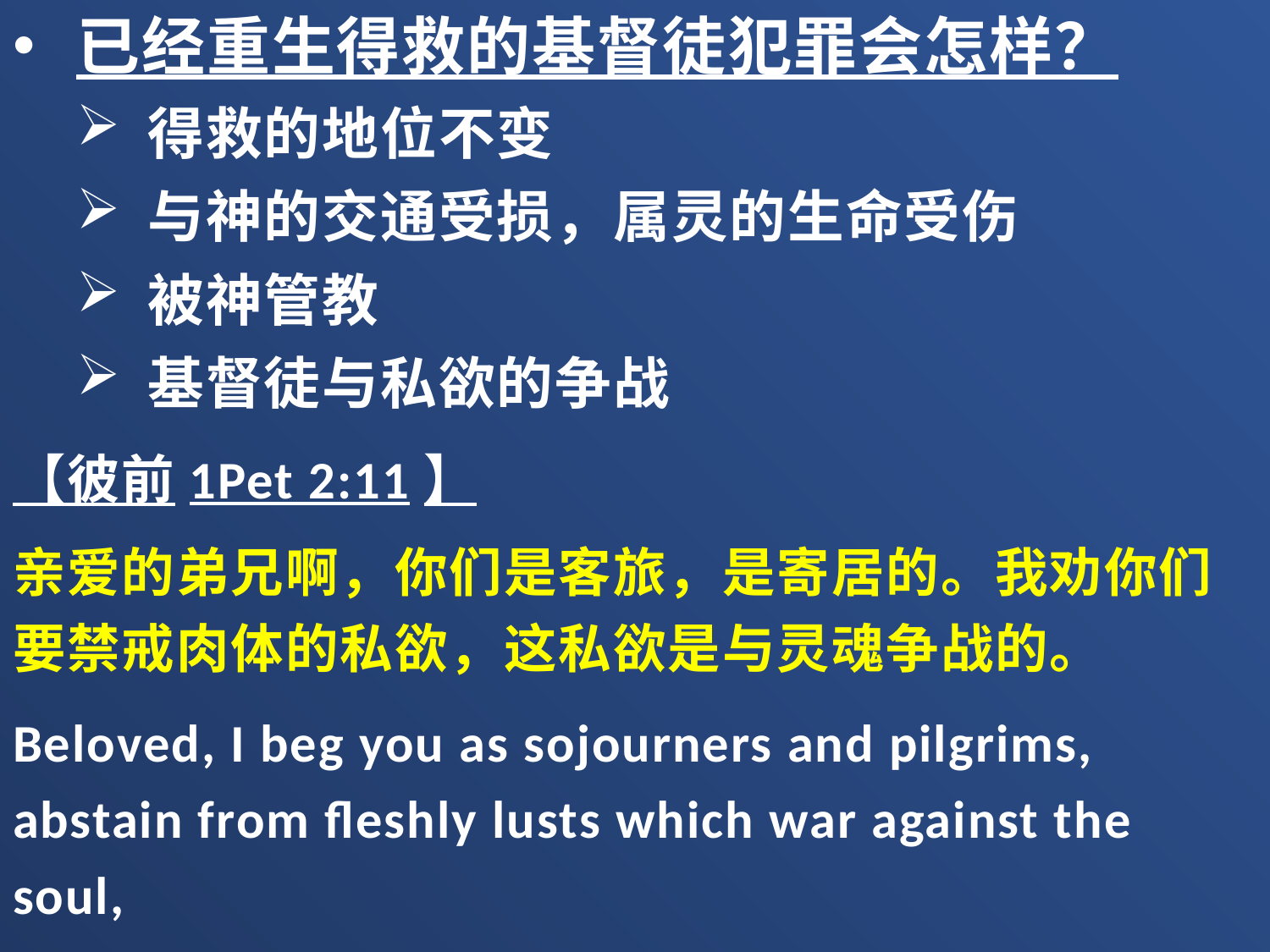

已经重生得救的基督徒犯罪会怎样？
得救的地位不变
与神的交通受损，属灵的生命受伤
被神管教
基督徒与私欲的争战
【彼前1Pet 2:11】
亲爱的弟兄啊，你们是客旅，是寄居的。我劝你们要禁戒肉体的私欲，这私欲是与灵魂争战的。
Beloved, I beg you as sojourners and pilgrims, abstain from fleshly lusts which war against the soul,